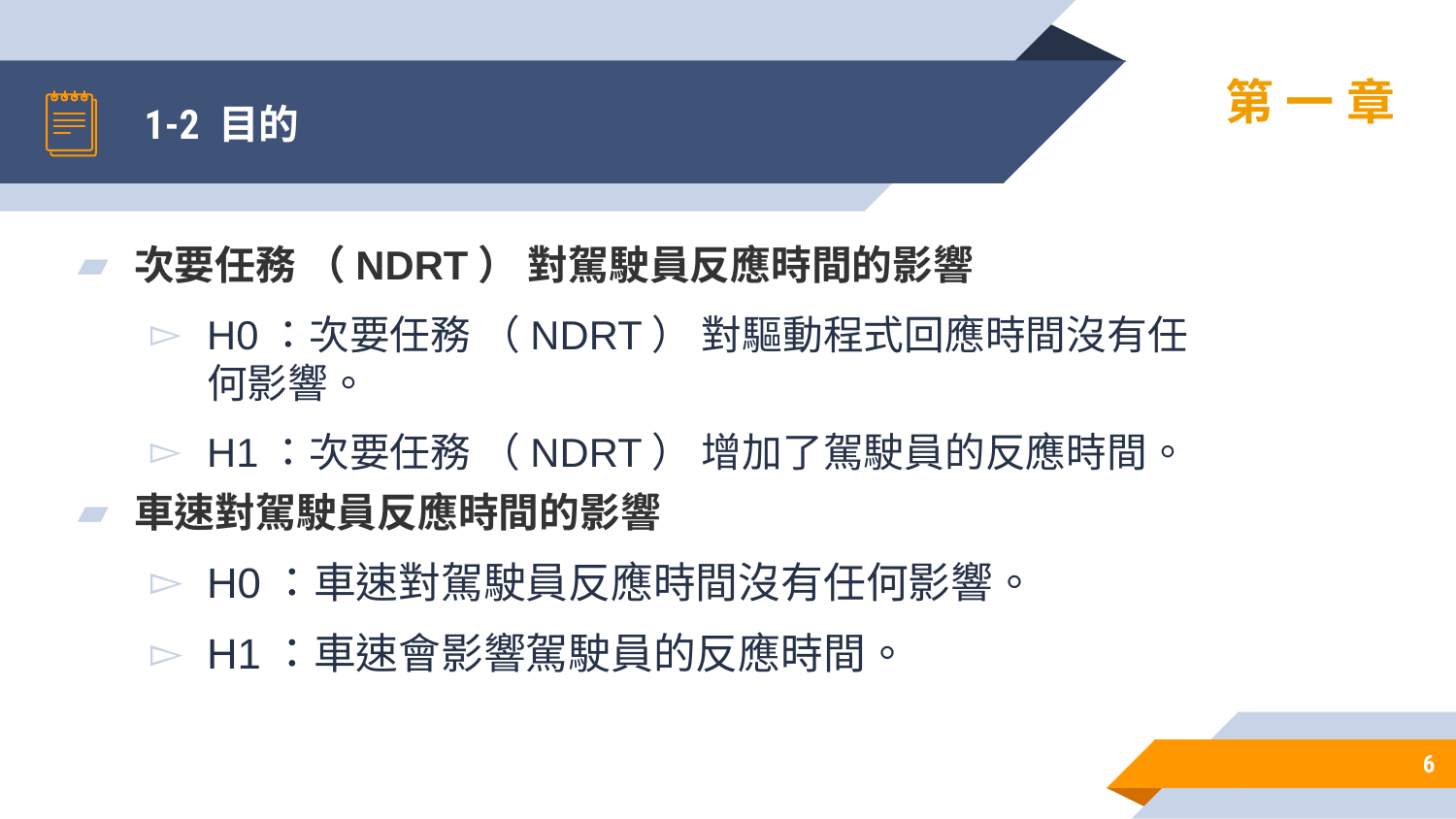

# 1-2 目的
第一章

次要任務 （NDRT） 對駕駛員反應時間的影響
H0：次要任務 （NDRT） 對驅動程式回應時間沒有任何影響。
H1：次要任務 （NDRT） 增加了駕駛員的反應時間。
車速對駕駛員反應時間的影響
H0：車速對駕駛員反應時間沒有任何影響。
H1：車速會影響駕駛員的反應時間。

6